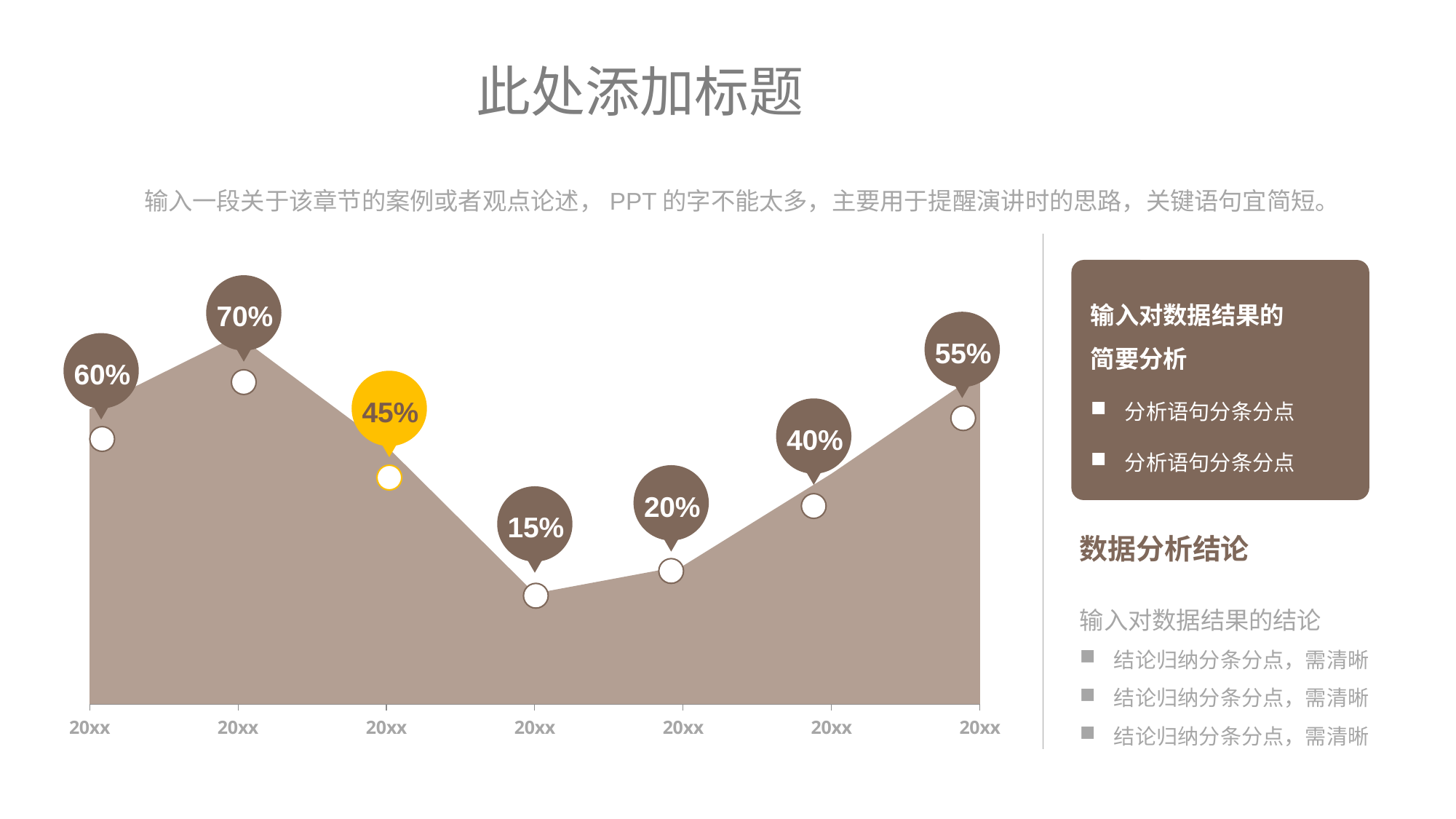

此处添加标题
输入一段关于该章节的案例或者观点论述，PPT的字不能太多，主要用于提醒演讲时的思路，关键语句宜简短。

### Chart

| Category | Series 1 |
|---|---|
| 20xx | 32.0 |
| 20xx | 40.0 |
| 20xx | 28.0 |
| 20xx | 12.0 |
| 20xx | 15.0 |
| 20xx | 25.0 |
| 20xx | 36.0 |
输入对数据结果的
简要分析
分析语句分条分点
分析语句分条分点
70%

55%

60%

45%

40%

20%

15%
数据分析结论

输入对数据结果的结论
结论归纳分条分点，需清晰
结论归纳分条分点，需清晰
结论归纳分条分点，需清晰